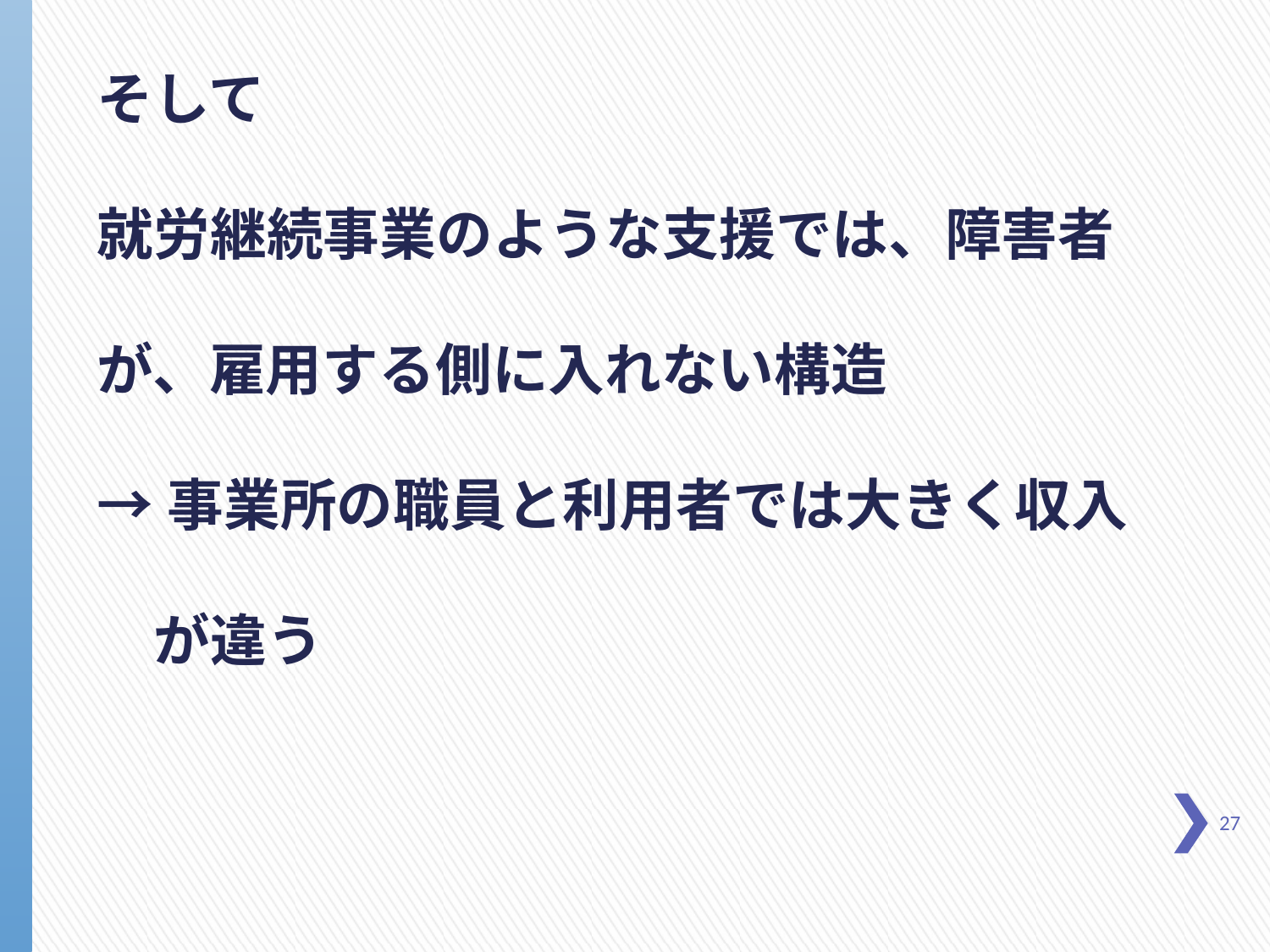

そして

就労継続事業のような支援では、障害者

が、雇用する側に入れない構造

→事業所の職員と利用者では大きく収入

　が違う

27